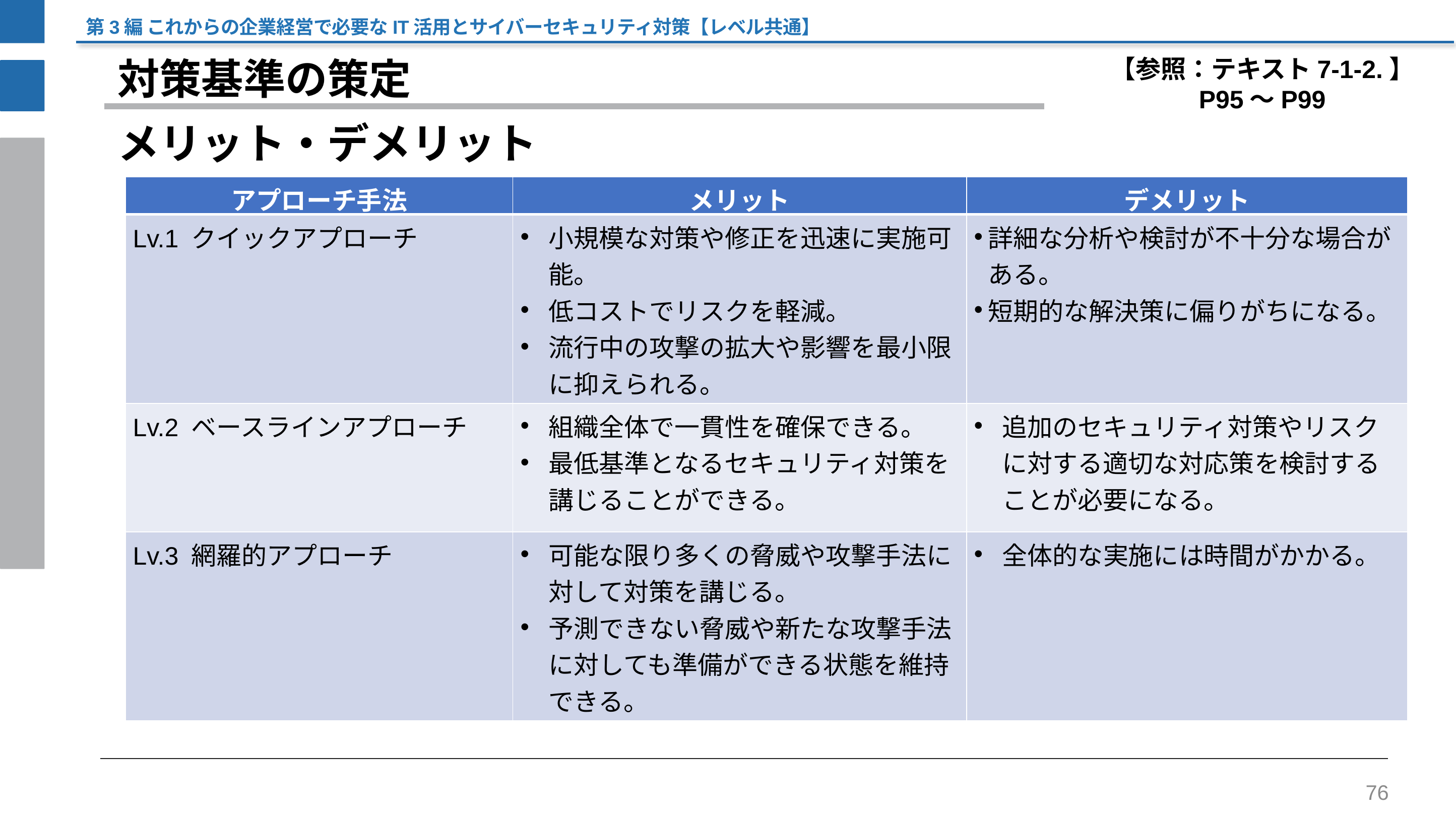

第3編 これからの企業経営で必要なIT活用とサイバーセキュリティ対策【レベル共通】
【参照：テキスト7-1-2.】
P95～P99
対策基準の策定
メリット・デメリット
| アプローチ手法 | メリット | デメリット |
| --- | --- | --- |
| Lv.1 クイックアプローチ | 小規模な対策や修正を迅速に実施可能。 低コストでリスクを軽減。 流行中の攻撃の拡大や影響を最小限に抑えられる。 | 詳細な分析や検討が不十分な場合がある。 短期的な解決策に偏りがちになる。 |
| Lv.2 ベースラインアプローチ | 組織全体で一貫性を確保できる。 最低基準となるセキュリティ対策を講じることができる。 | 追加のセキュリティ対策やリスクに対する適切な対応策を検討することが必要になる。 |
| Lv.3 網羅的アプローチ | 可能な限り多くの脅威や攻撃手法に対して対策を講じる。 予測できない脅威や新たな攻撃手法に対しても準備ができる状態を維持できる。 | 全体的な実施には時間がかかる。 |
76